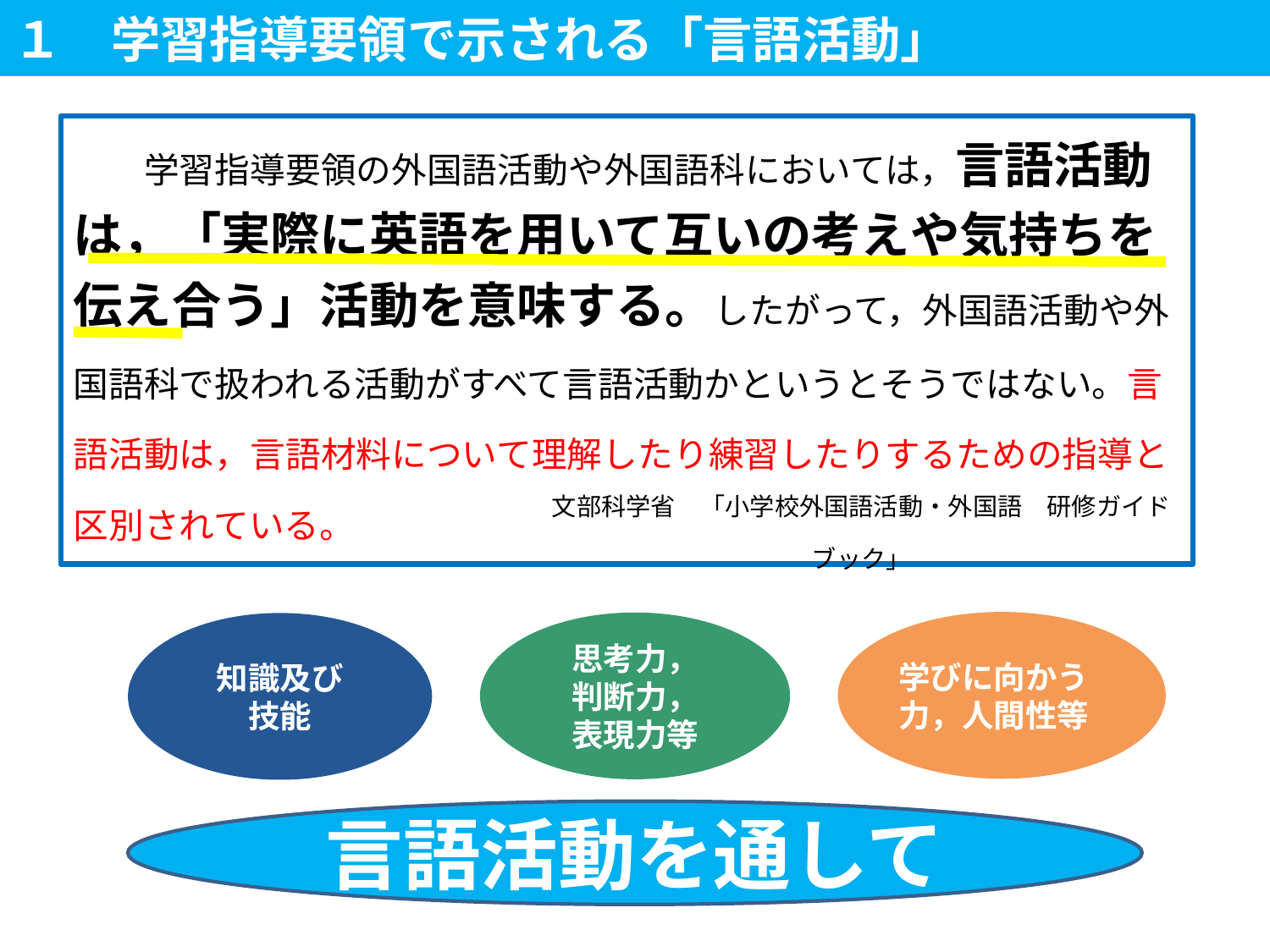

１　学習指導要領で示される「言語活動」
　　学習指導要領の外国語活動や外国語科においては，言語活動は，「実際に英語を用いて互いの考えや気持ちを伝え合う」活動を意味する。したがって，外国語活動や外国語科で扱われる活動がすべて言語活動かというとそうではない。言語活動は，言語材料について理解したり練習したりするための指導と区別されている。

文部科学省　「小学校外国語活動・外国語　研修ガイドブック」
学びに向かう力，人間性等
思考力，
判断力，
表現力等
知識及び
技能
言語活動を通して